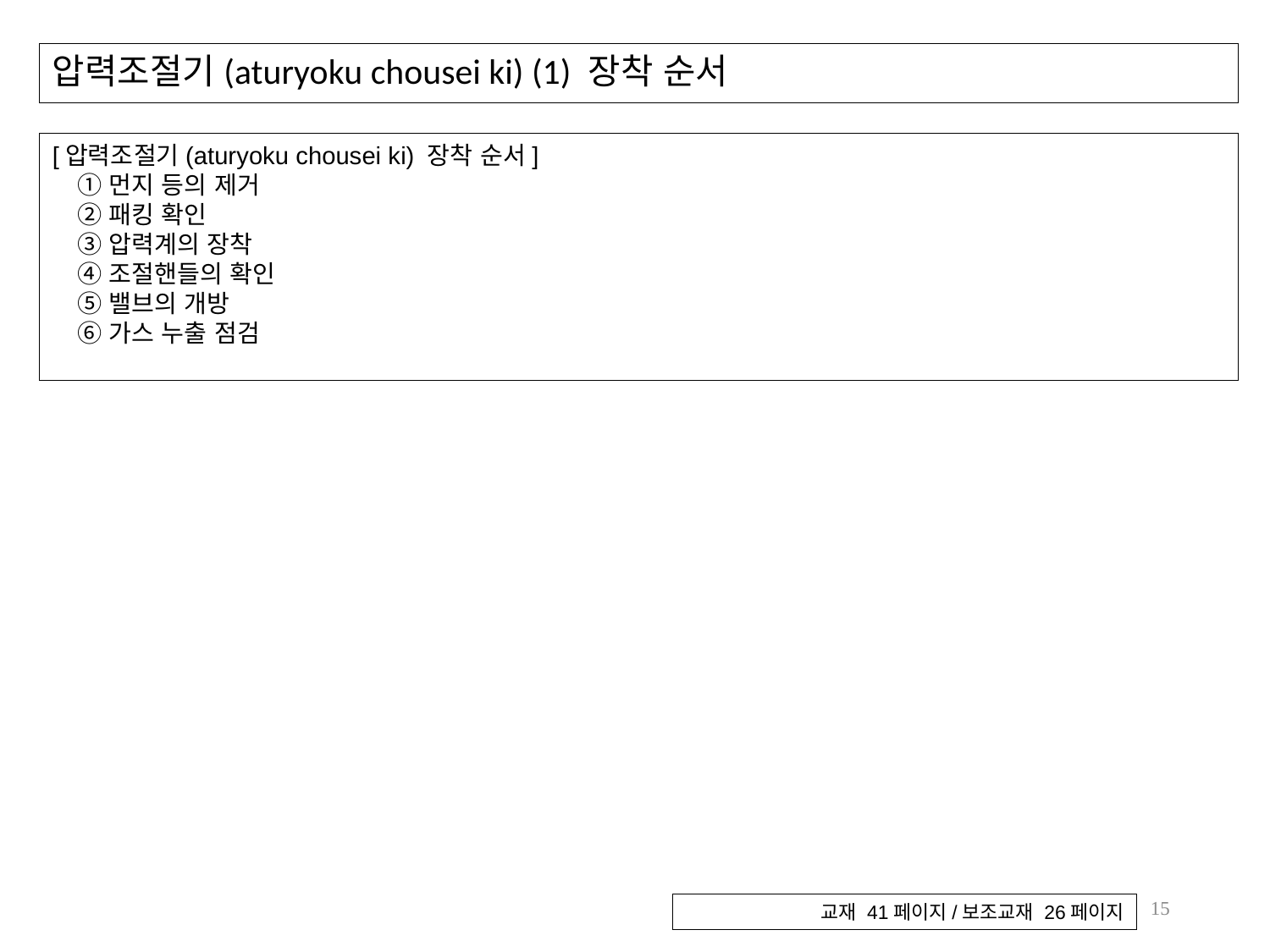

# 압력조절기(aturyoku chousei ki) (1) 장착 순서
[압력조절기(aturyoku chousei ki) 장착 순서]
　① 먼지 등의 제거
　② 패킹 확인
　③ 압력계의 장착
　④ 조절핸들의 확인
　⑤ 밸브의 개방
　⑥ 가스 누출 점검
15
교재 41페이지/보조교재 26페이지